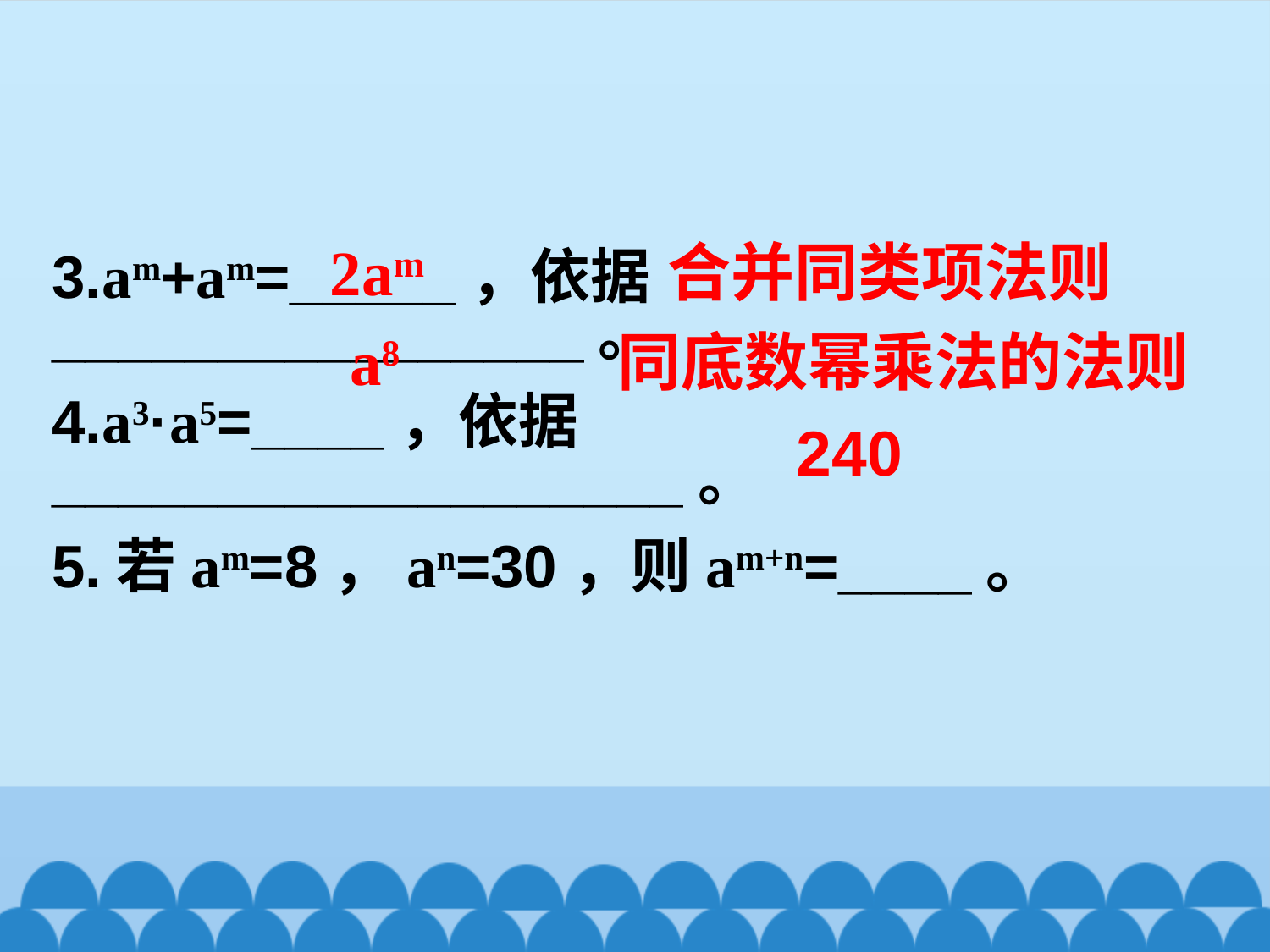

合并同类项法则
2am
3.am+am=_____，依据________________。
4.a3·a5=____，依据___________________。
5.若am=8，an=30，则am+n=____。
a8
同底数幂乘法的法则
240